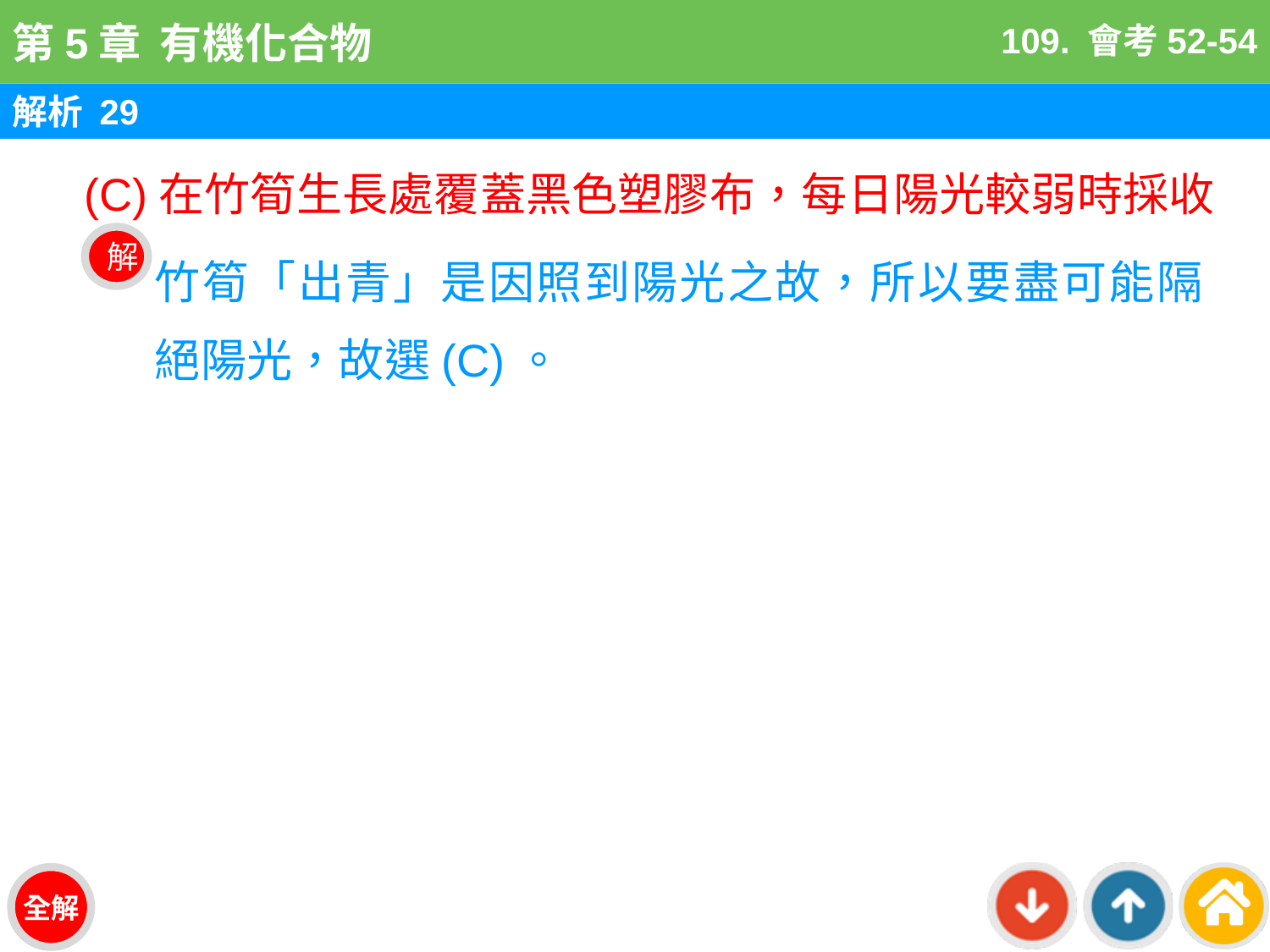

109. 會考52-54
解析 29
(C)在竹筍生長處覆蓋黑色塑膠布，每日陽光較弱時採收
竹筍「出青」是因照到陽光之故，所以要盡可能隔絕陽光，故選(C)。
解
全解